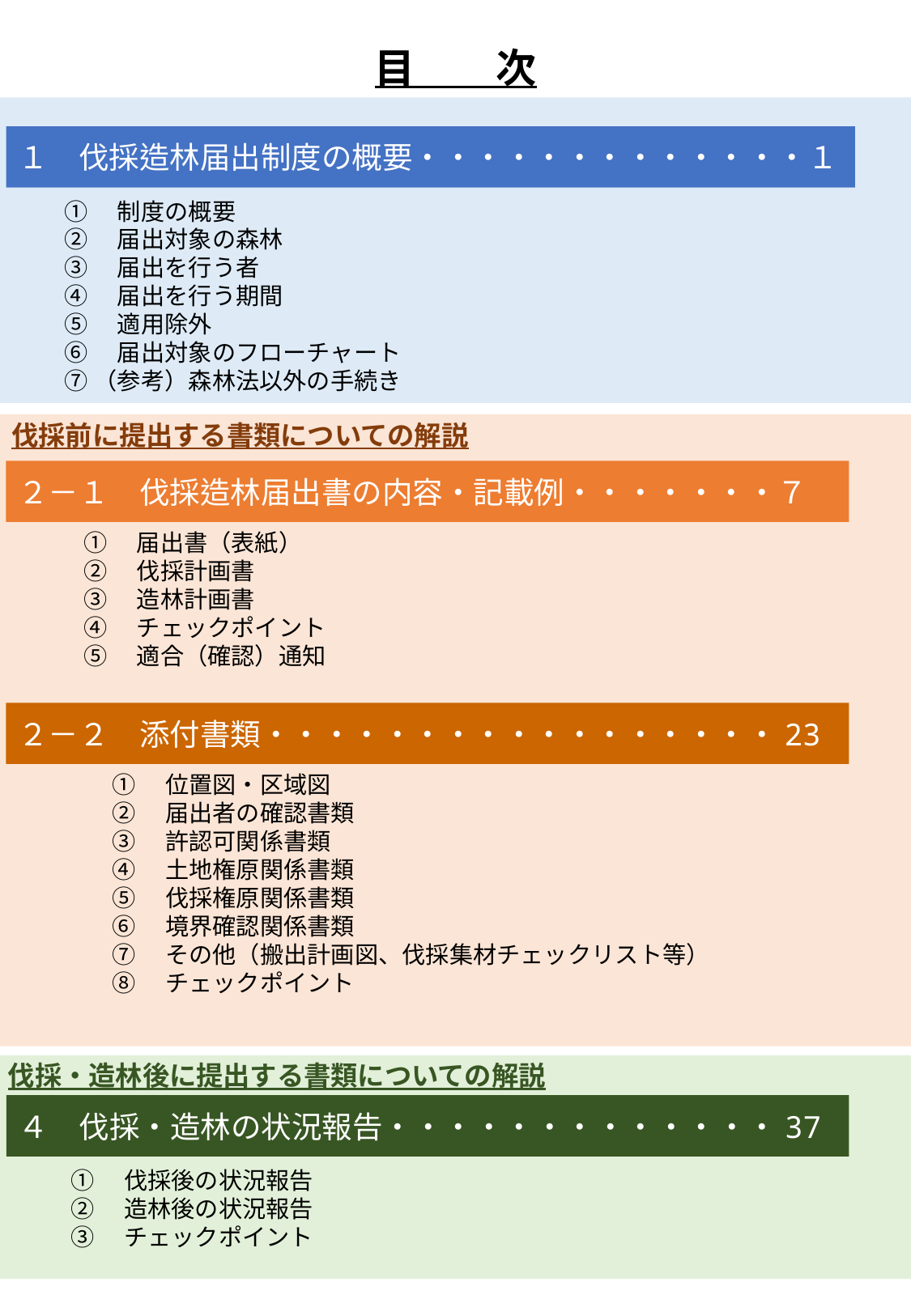

目　　次

１　伐採造林届出制度の概要・・・・・・・・・・・・・１
①　制度の概要
②　届出対象の森林
③　届出を行う者
④　届出を行う期間
⑤　適用除外
⑥　届出対象のフローチャート
⑦（参考）森林法以外の手続き
伐採前に提出する書類についての解説

２－１　伐採造林届出書の内容・記載例・・・・・・・７
①　届出書（表紙）
②　伐採計画書
③　造林計画書
④　チェックポイント
⑤　適合（確認）通知
２－２　添付書類・・・・・・・・・・・・・・・・・23
①　位置図・区域図
②　届出者の確認書類
③　許認可関係書類
④　土地権原関係書類
⑤　伐採権原関係書類
⑥　境界確認関係書類
⑦　その他（搬出計画図、伐採集材チェックリスト等）
⑧　チェックポイント
伐採・造林後に提出する書類についての解説

４　伐採・造林の状況報告・・・・・・・・・・・・・37
①　伐採後の状況報告
②　造林後の状況報告
③　チェックポイント